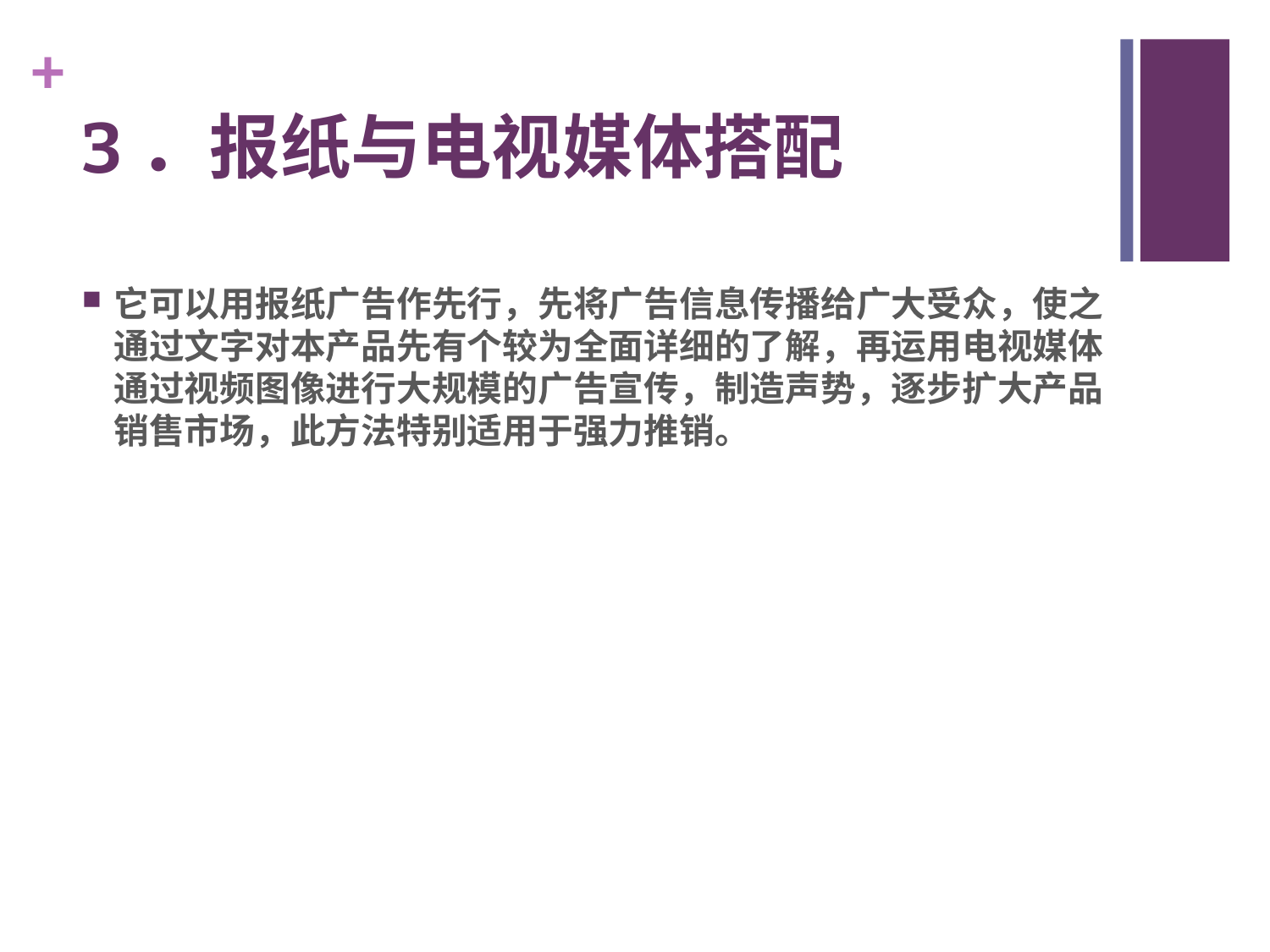

# 3．报纸与电视媒体搭配
它可以用报纸广告作先行，先将广告信息传播给广大受众，使之通过文字对本产品先有个较为全面详细的了解，再运用电视媒体通过视频图像进行大规模的广告宣传，制造声势，逐步扩大产品销售市场，此方法特别适用于强力推销。